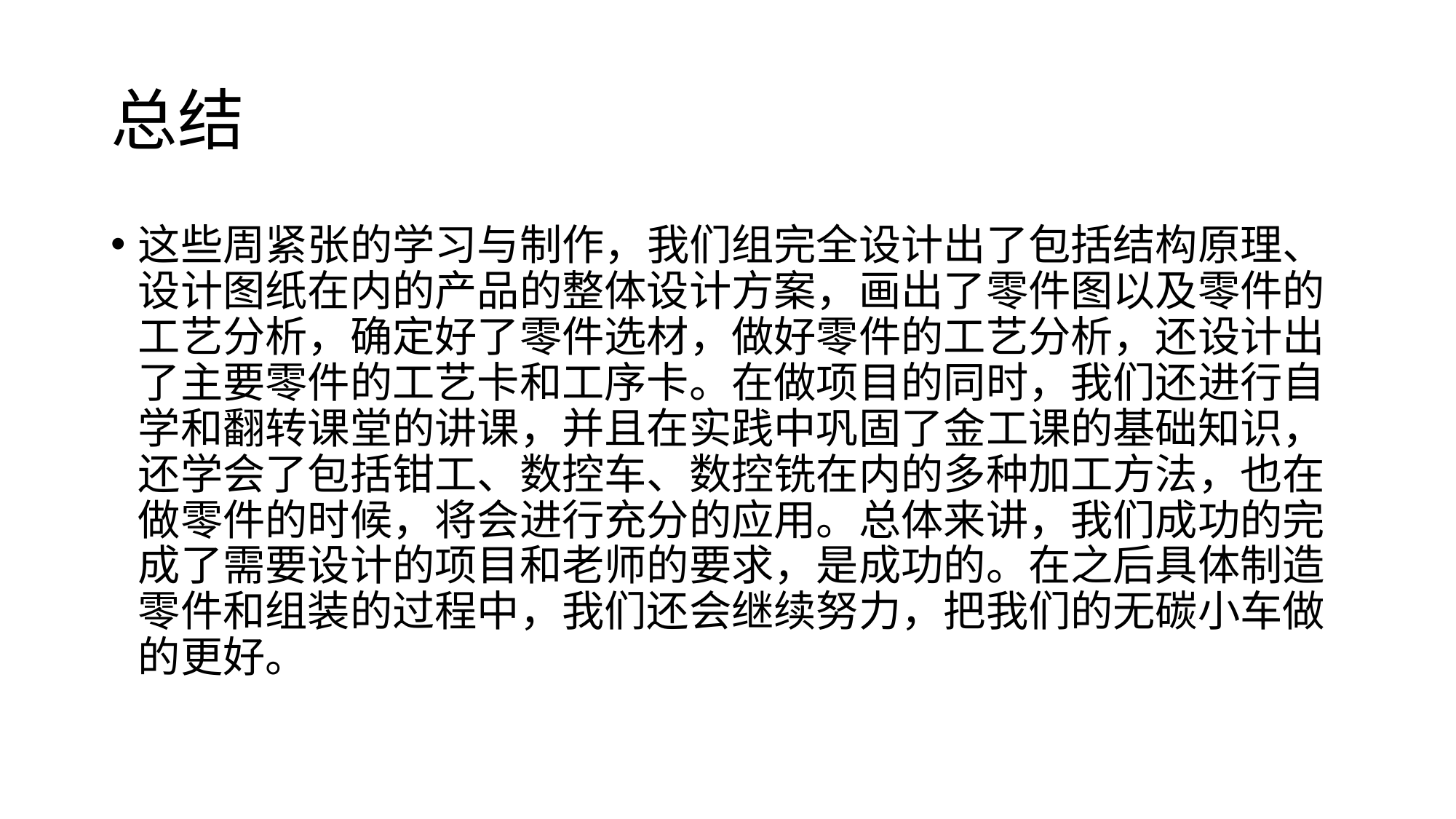

# 总结
这些周紧张的学习与制作，我们组完全设计出了包括结构原理、设计图纸在内的产品的整体设计方案，画出了零件图以及零件的工艺分析，确定好了零件选材，做好零件的工艺分析，还设计出了主要零件的工艺卡和工序卡。在做项目的同时，我们还进行自学和翻转课堂的讲课，并且在实践中巩固了金工课的基础知识，还学会了包括钳工、数控车、数控铣在内的多种加工方法，也在做零件的时候，将会进行充分的应用。总体来讲，我们成功的完成了需要设计的项目和老师的要求，是成功的。在之后具体制造零件和组装的过程中，我们还会继续努力，把我们的无碳小车做的更好。